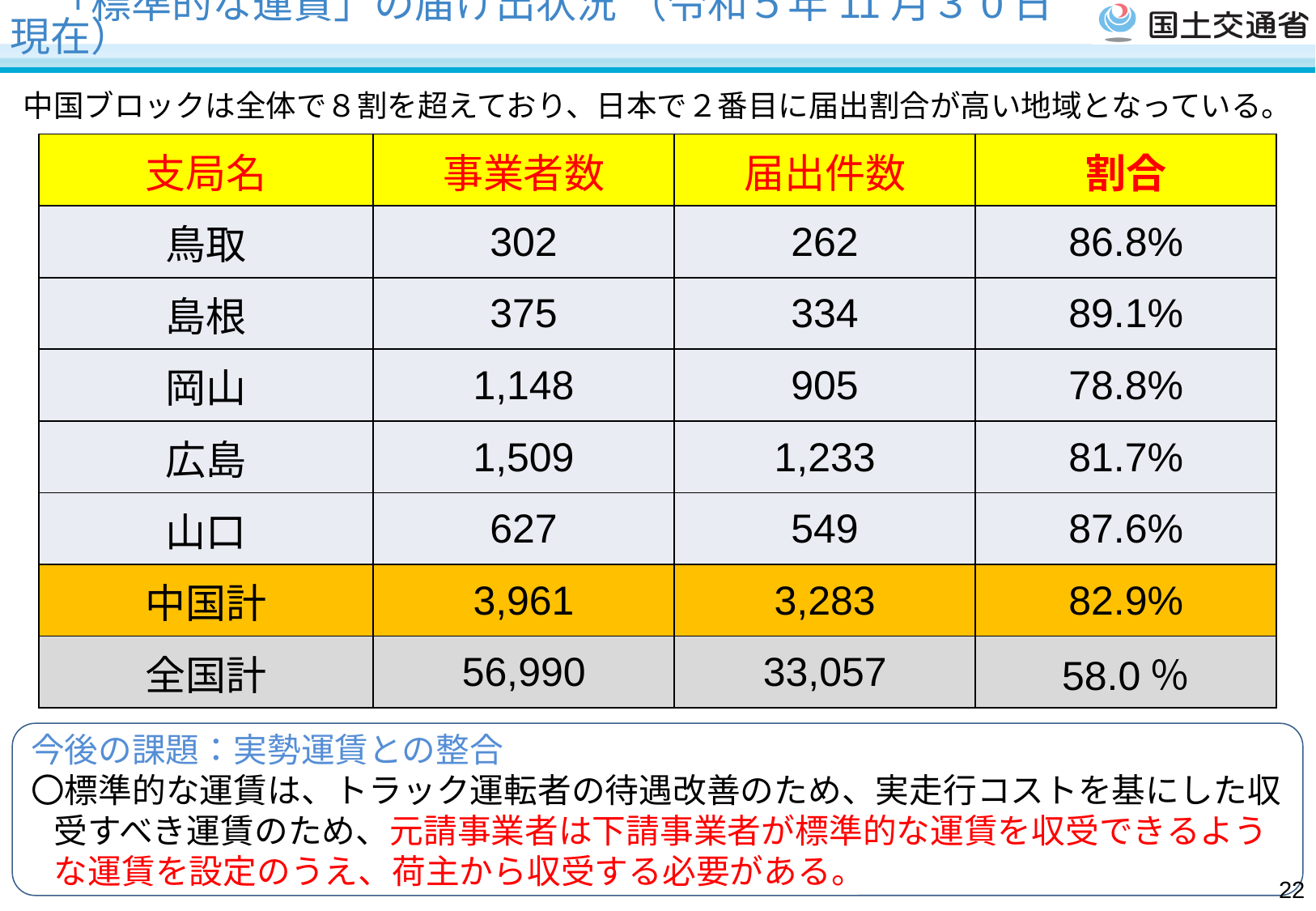

「標準的な運賃」の届け出状況 （令和５年11月３0日現在）
中国ブロックは全体で８割を超えており、日本で２番目に届出割合が高い地域となっている。
| 支局名 | 事業者数 | 届出件数 | 割合 |
| --- | --- | --- | --- |
| 鳥取 | 302 | 262 | 86.8% |
| 島根 | 375 | 334 | 89.1% |
| 岡山 | 1,148 | 905 | 78.8% |
| 広島 | 1,509 | 1,233 | 81.7% |
| 山口 | 627 | 549 | 87.6% |
| 中国計 | 3,961 | 3,283 | 82.9% |
| 全国計 | 56,990 | 33,057 | 58.0％ |
今後の課題：実勢運賃との整合
〇トラック事業者にまともな条件を提示できない場合、その荷主の荷物は運ばれなくなるという事態が現実になるのは本意ではない。荷主にとって標準的な運賃の負担は厳しいものかもしれないが、運賃・料金以外で削減できるコストはあるはず。

今後の課題：実勢運賃との整合
〇標準的な運賃は、トラック運転者の待遇改善のため、実走行コストを基にした収受すべき運賃のため、元請事業者は下請事業者が標準的な運賃を収受できるような運賃を設定のうえ、荷主から収受する必要がある。
22